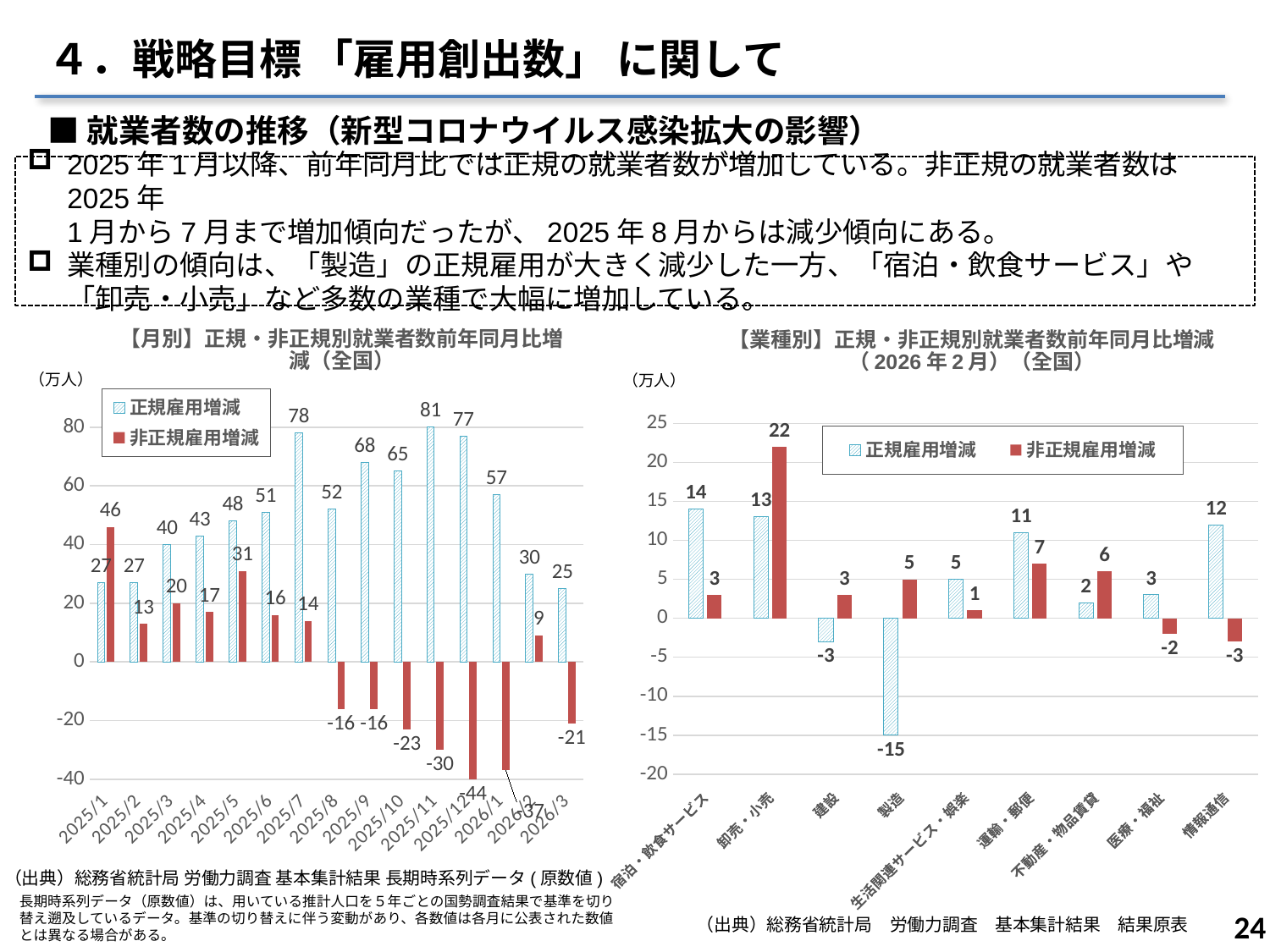

４．戦略目標 「雇用創出数」 に関して
■就業者数の推移（新型コロナウイルス感染拡大の影響）
2025年1月以降、前年同月比では正規の就業者数が増加している。非正規の就業者数は2025年
1月から7月まで増加傾向だったが、2025年8月からは減少傾向にある。
業種別の傾向は、「製造」の正規雇用が大きく減少した一方、「宿泊・飲食サービス」や「卸売・小売」など多数の業種で大幅に増加している。

### Chart: 【業種別】正規・非正規別就業者数前年同月比増減
（2026年2月）（全国）

| Category | 正規雇用増減 | 非正規雇用増減 |
|---|---|---|
| 宿泊・飲食サービス | 14.0 | 3.0 |
| 卸売・小売 | 13.0 | 22.0 |
| 建設 | -3.0 | 3.0 |
| 製造 | -15.0 | 5.0 |
| 生活関連サービス・娯楽 | 5.0 | 1.0 |
| 運輸・郵便 | 11.0 | 7.0 |
| 不動産・物品賃貸 | 2.0 | 6.0 |
| 医療・福祉 | 3.0 | -2.0 |
| 情報通信 | 12.0 | -3.0 |

### Chart: 【月別】正規・非正規別就業者数前年同月比増減（全国）

| Category | 正規雇用増減 | 非正規雇用増減 |
|---|---|---|
| 2025/1 | 27.0 | 46.0 |
| 2025/2 | 27.0 | 13.0 |
| 2025/3 | 40.0 | 20.0 |
| 2025/4 | 43.0 | 17.0 |
| 2025/5 | 48.0 | 31.0 |
| 2025/6 | 51.0 | 16.0 |
| 2025/7 | 78.0 | 14.0 |
| 2025/8 | 52.0 | -16.0 |
| 2025/9 | 68.0 | -16.0 |
| 2025/10 | 65.0 | -23.0 |
| 2025/11 | 81.0 | -30.0 |
| 2025/12 | 77.0 | -44.0 |
| 2026/1 | 57.0 | -37.0 |
| 2026/2 | 30.0 | 9.0 |
| 2026/3 | 25.0 | -21.0 |
（出典）総務省統計局 労働力調査 基本集計結果 長期時系列データ(原数値)
長期時系列データ（原数値）は、用いている推計人口を５年ごとの国勢調査結果で基準を切り替え遡及しているデータ。基準の切り替えに伴う変動があり、各数値は各月に公表された数値とは異なる場合がある。

24
（出典）総務省統計局　労働力調査　基本集計結果　結果原表